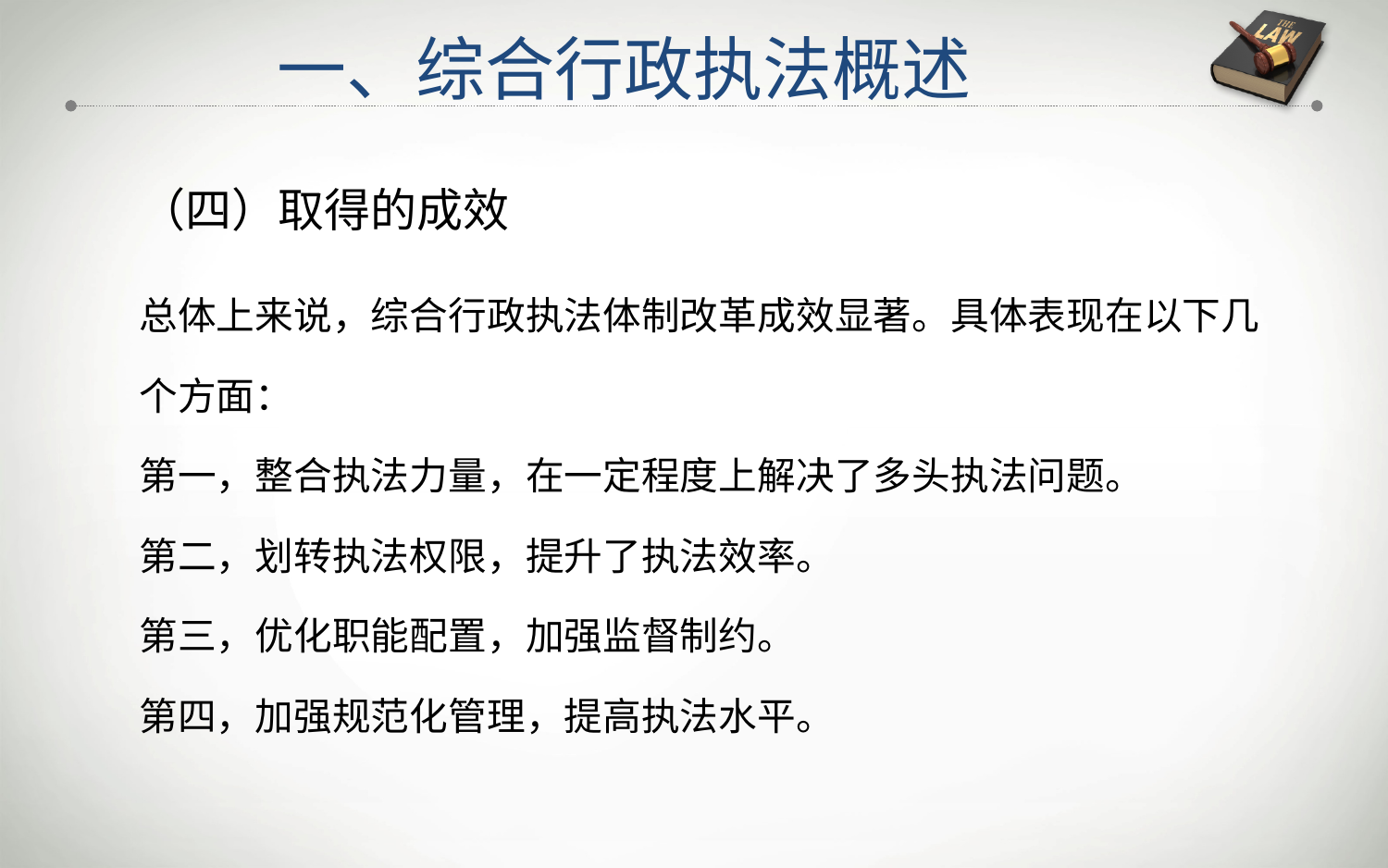

一、综合行政执法概述
（四）取得的成效

总体上来说，综合行政执法体制改革成效显著。具体表现在以下几

个方面：

第一，整合执法力量，在一定程度上解决了多头执法问题。

第二，划转执法权限，提升了执法效率。

第三，优化职能配置，加强监督制约。

第四，加强规范化管理，提高执法水平。